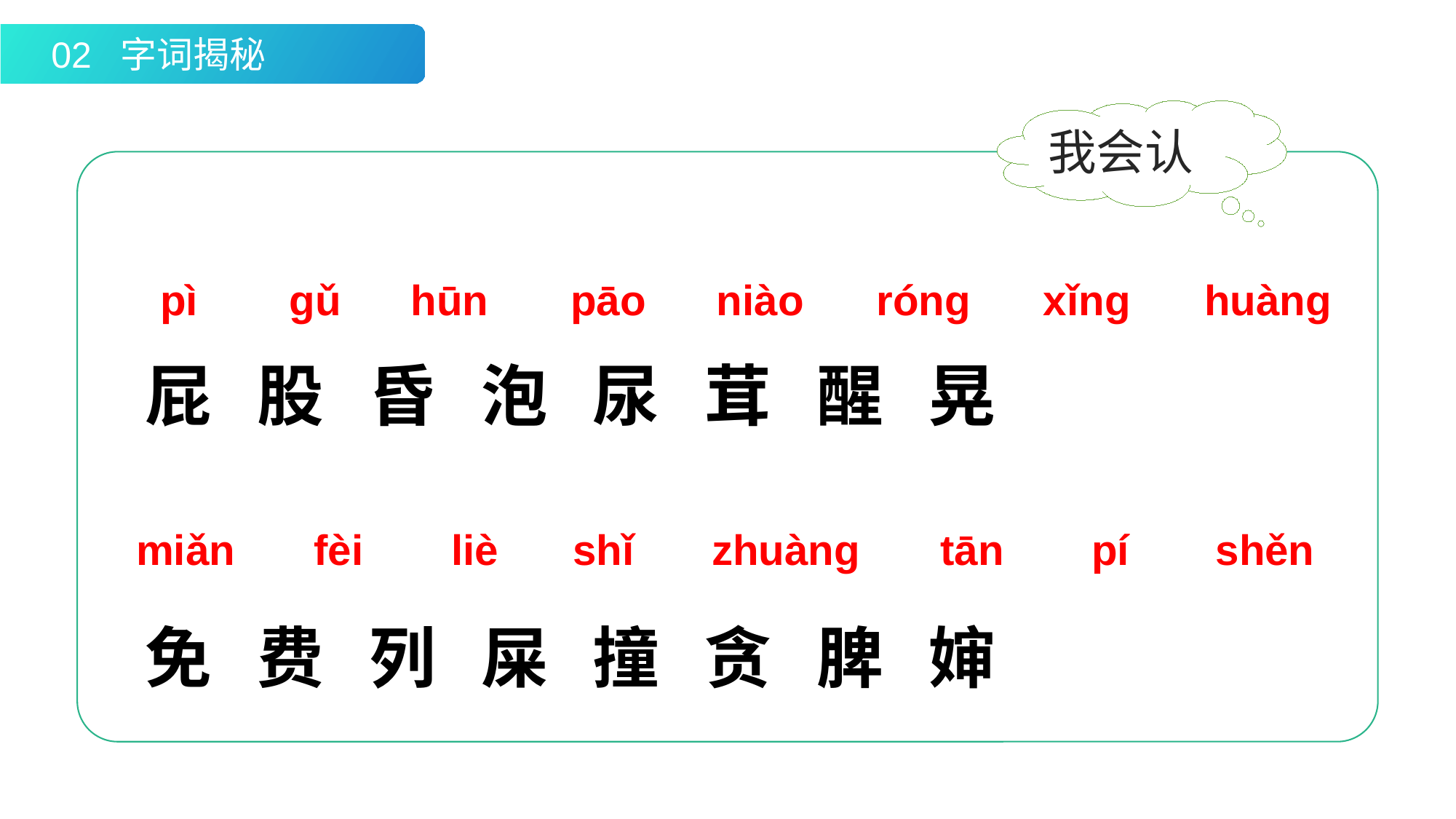

02  字词揭秘
我会认
屁   股   昏   泡   尿   茸   醒   晃

免   费   列   屎   撞   贪   脾   婶
pì
 ɡǔ
hūn
 pāo
niào
rónɡ
xǐnɡ
huànɡ
miǎn
fèi
 liè
shǐ
zhuànɡ
tān
pí
shěn